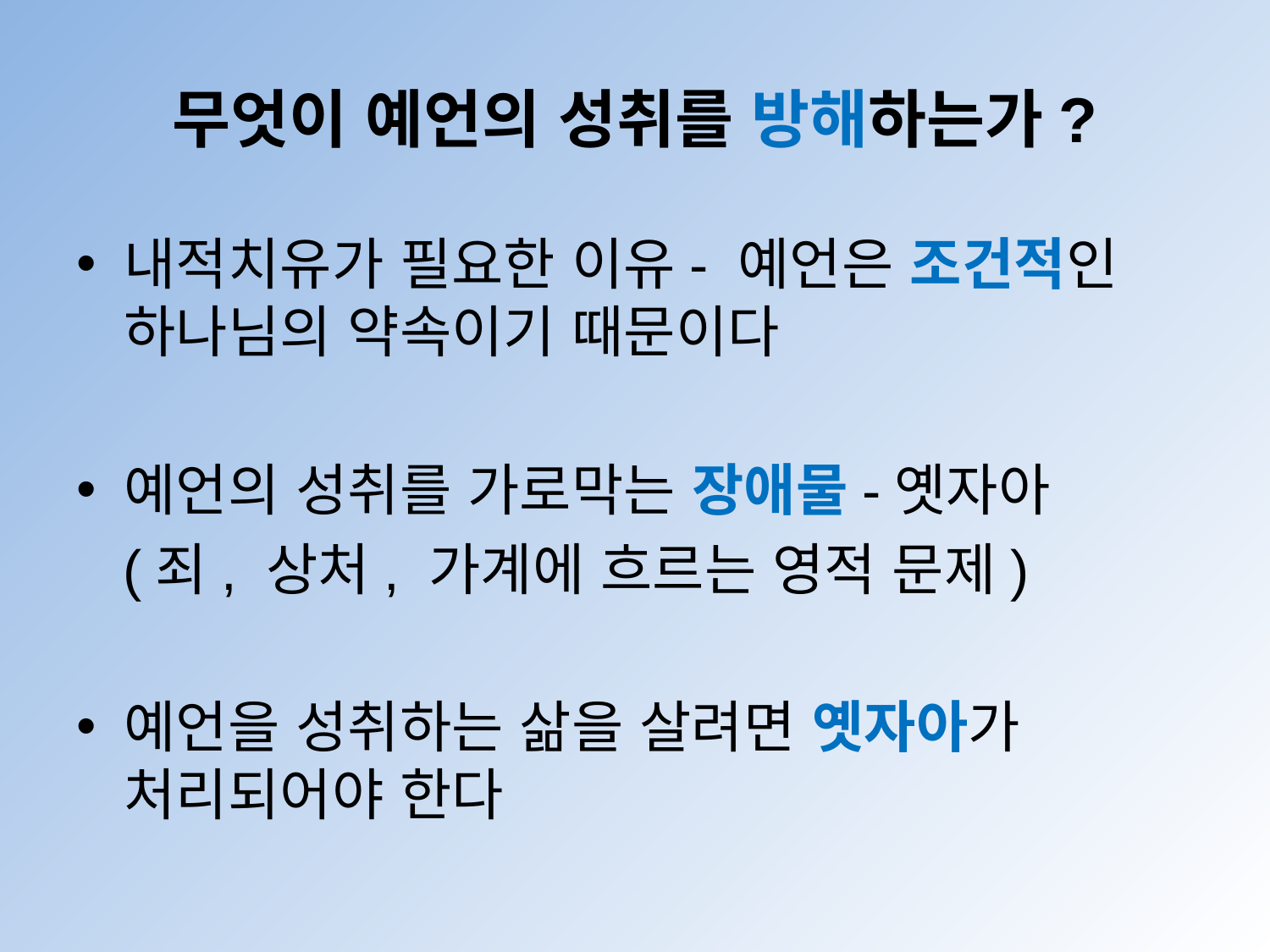

# 무엇이 예언의 성취를 방해하는가?
내적치유가 필요한 이유- 예언은 조건적인 하나님의 약속이기 때문이다

예언의 성취를 가로막는 장애물-옛자아
   (죄, 상처, 가계에 흐르는 영적 문제)

예언을 성취하는 삶을 살려면 옛자아가
처리되어야 한다